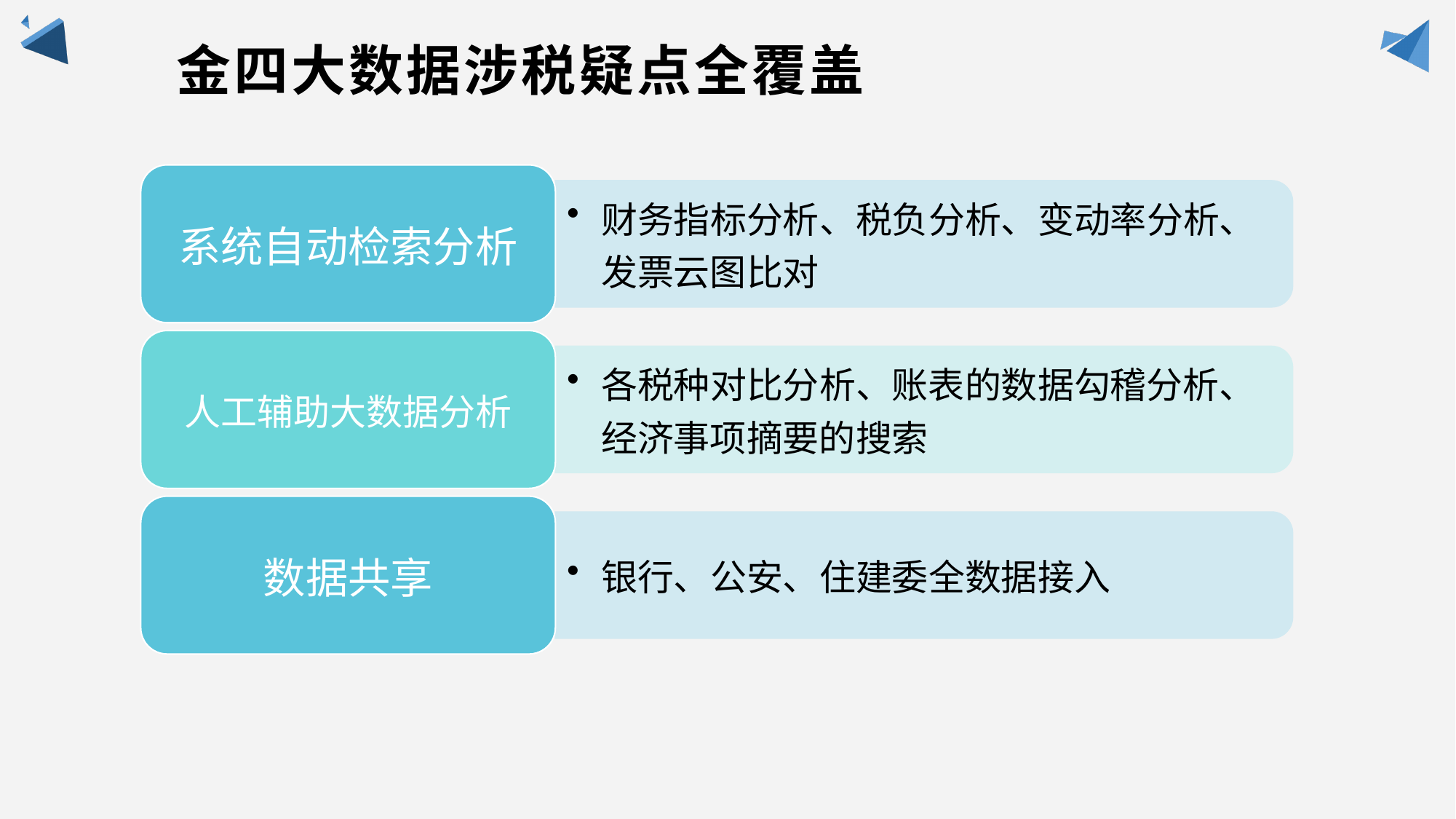

# 金四大数据涉税疑点全覆盖
系统自动检索分析
财务指标分析、税负分析、变动率分析、发票云图比对
人工辅助大数据分析
各税种对比分析、账表的数据勾稽分析、经济事项摘要的搜索
数据共享
银行、公安、住建委全数据接入
20